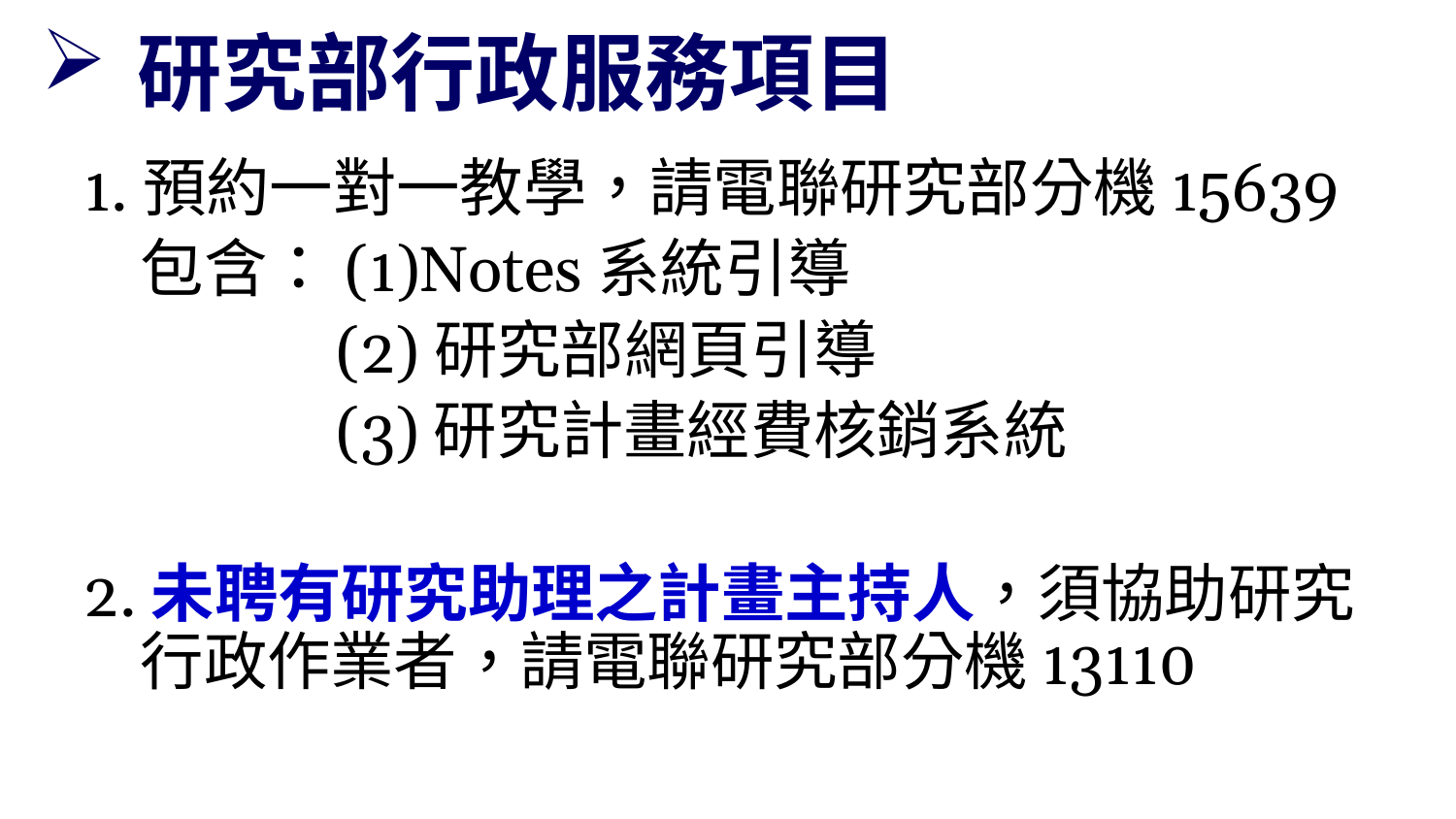

# 研究部行政服務項目
1.預約一對一教學，請電聯研究部分機15639
包含：(1)Notes系統引導
(2)研究部網頁引導
(3)研究計畫經費核銷系統

2.未聘有研究助理之計畫主持人，須協助研究行政作業者，請電聯研究部分機13110